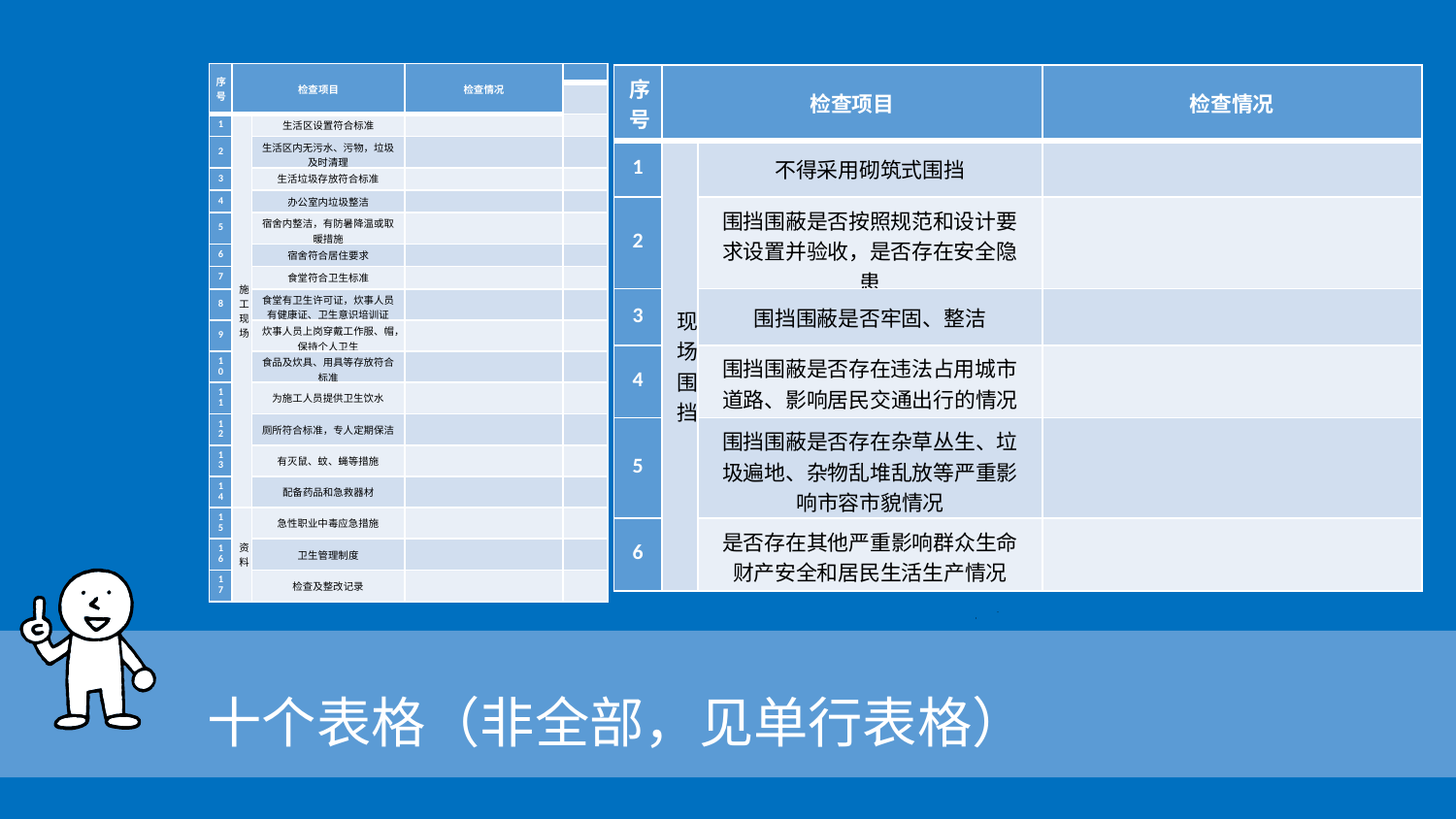

| 序号 | 检查项目 |  | 检查情况 |  |
| --- | --- | --- | --- | --- |
|  |  |  |  |  |
| 1 | 施工现场 | 生活区设置符合标准 |  |  |
| 2 |  | 生活区内无污水、污物，垃圾及时清理 |  |  |
| 3 |  | 生活垃圾存放符合标准 |  |  |
| 4 |  | 办公室内垃圾整洁 |  |  |
| 5 |  | 宿舍内整洁，有防暑降温或取暖措施 |  |  |
| 6 |  | 宿舍符合居住要求 |  |  |
| 7 |  | 食堂符合卫生标准 |  |  |
| 8 |  | 食堂有卫生许可证，炊事人员有健康证、卫生意识培训证 |  |  |
| 9 |  | 炊事人员上岗穿戴工作服、帽，保持个人卫生 |  |  |
| 10 |  | 食品及炊具、用具等存放符合标准 |  |  |
| 11 |  | 为施工人员提供卫生饮水 |  |  |
| 12 |  | 厕所符合标准，专人定期保洁 |  |  |
| 13 |  | 有灭鼠、蚊、蝇等措施 |  |  |
| 14 |  | 配备药品和急救器材 |  |  |
| 15 | 资料 | 急性职业中毒应急措施 |  |  |
| 16 |  | 卫生管理制度 |  |  |
| 17 |  | 检查及整改记录 |  |  |
| 序号 | 检查项目 |  | 检查情况 |
| --- | --- | --- | --- |
| 1 | 现场围挡 | 不得采用砌筑式围挡 |  |
| 2 |  | 围挡围蔽是否按照规范和设计要求设置并验收，是否存在安全隐患 |  |
| 3 |  | 围挡围蔽是否牢固、整洁 |  |
| 4 |  | 围挡围蔽是否存在违法占用城市道路、影响居民交通出行的情况 |  |
| 5 |  | 围挡围蔽是否存在杂草丛生、垃圾遍地、杂物乱堆乱放等严重影响市容市貌情况 |  |
| 6 |  | 是否存在其他严重影响群众生命财产安全和居民生活生产情况 |  |

十个表格（非全部，见单行表格）